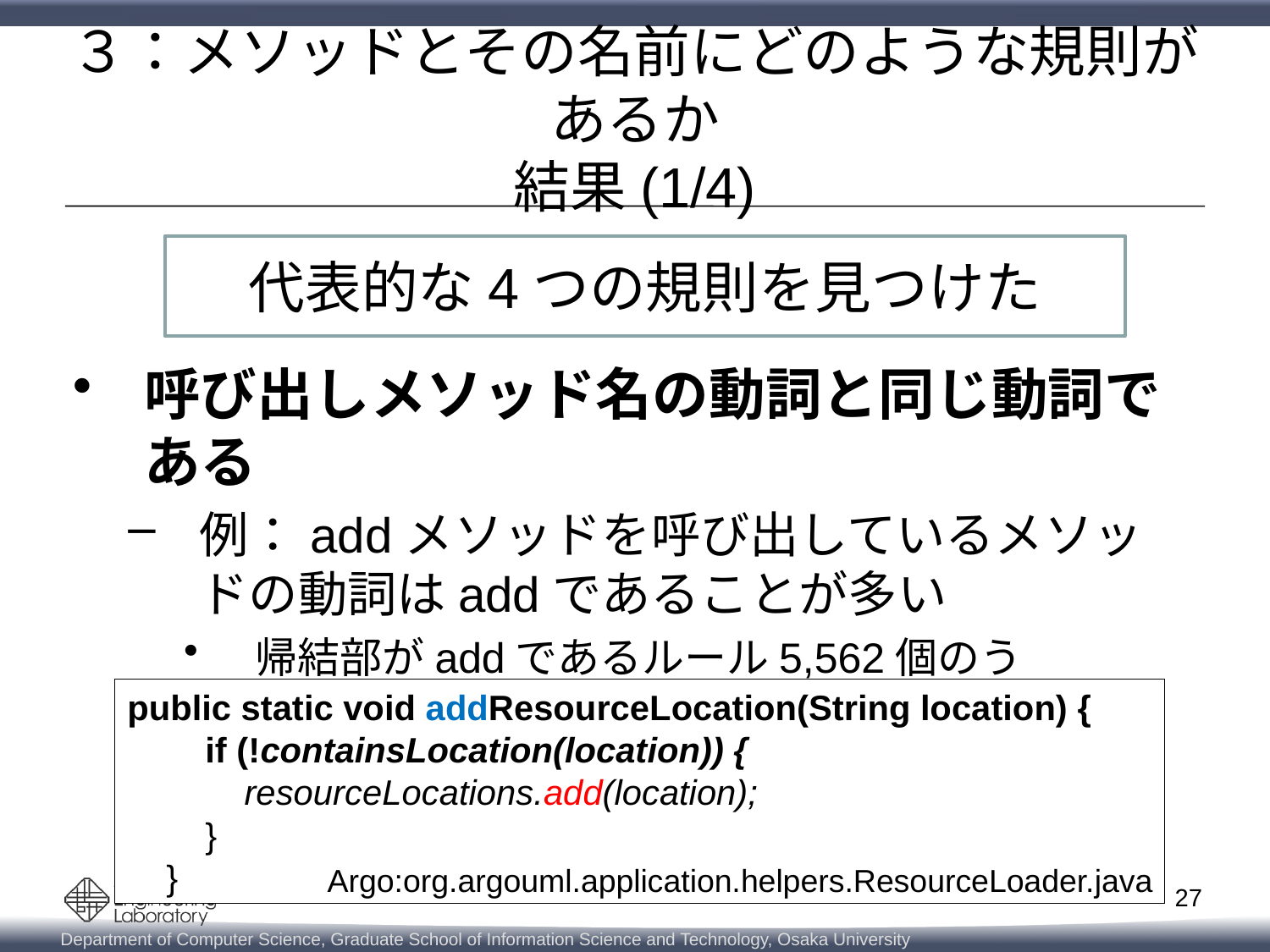

# ３：メソッドとその名前にどのような規則があるか 結果(1/4)
代表的な4つの規則を見つけた
呼び出しメソッド名の動詞と同じ動詞である
例：addメソッドを呼び出しているメソッドの動詞はaddであることが多い
帰結部がaddであるルール5,562個のうち，1,762 個のルールの条件部にaddが含まれる

public static void addResourceLocation(String location) {
        if (!containsLocation(location)) {
            resourceLocations.add(location);
        }
    }
Argo:org.argouml.application.helpers.ResourceLoader.java
27